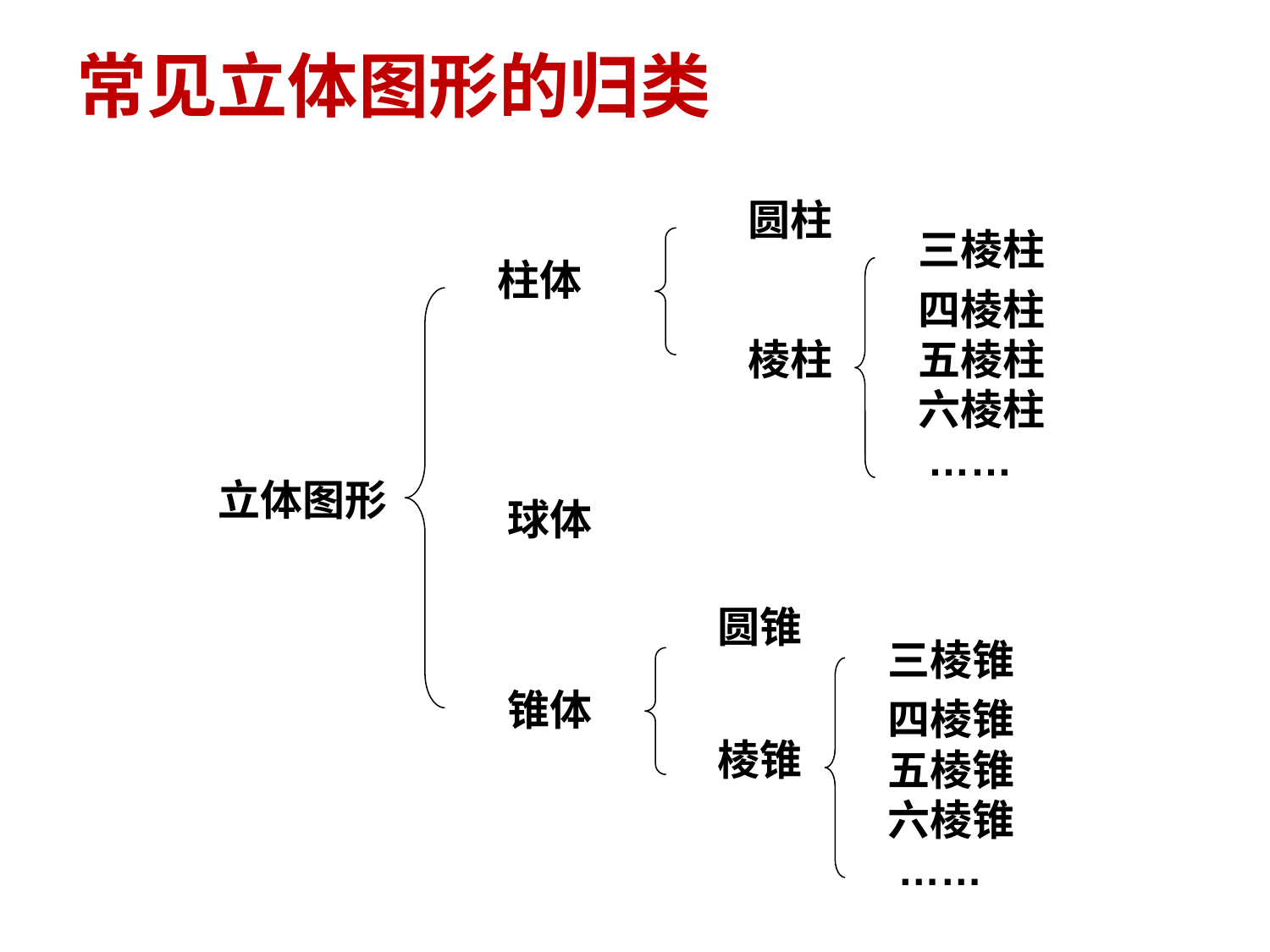

常见立体图形的归类
圆柱
三棱柱

柱体

四棱柱

棱柱
五棱柱
六棱柱
……
立体图形
球体
圆锥
三棱锥

锥体
四棱锥
棱锥
五棱锥
六棱锥
……